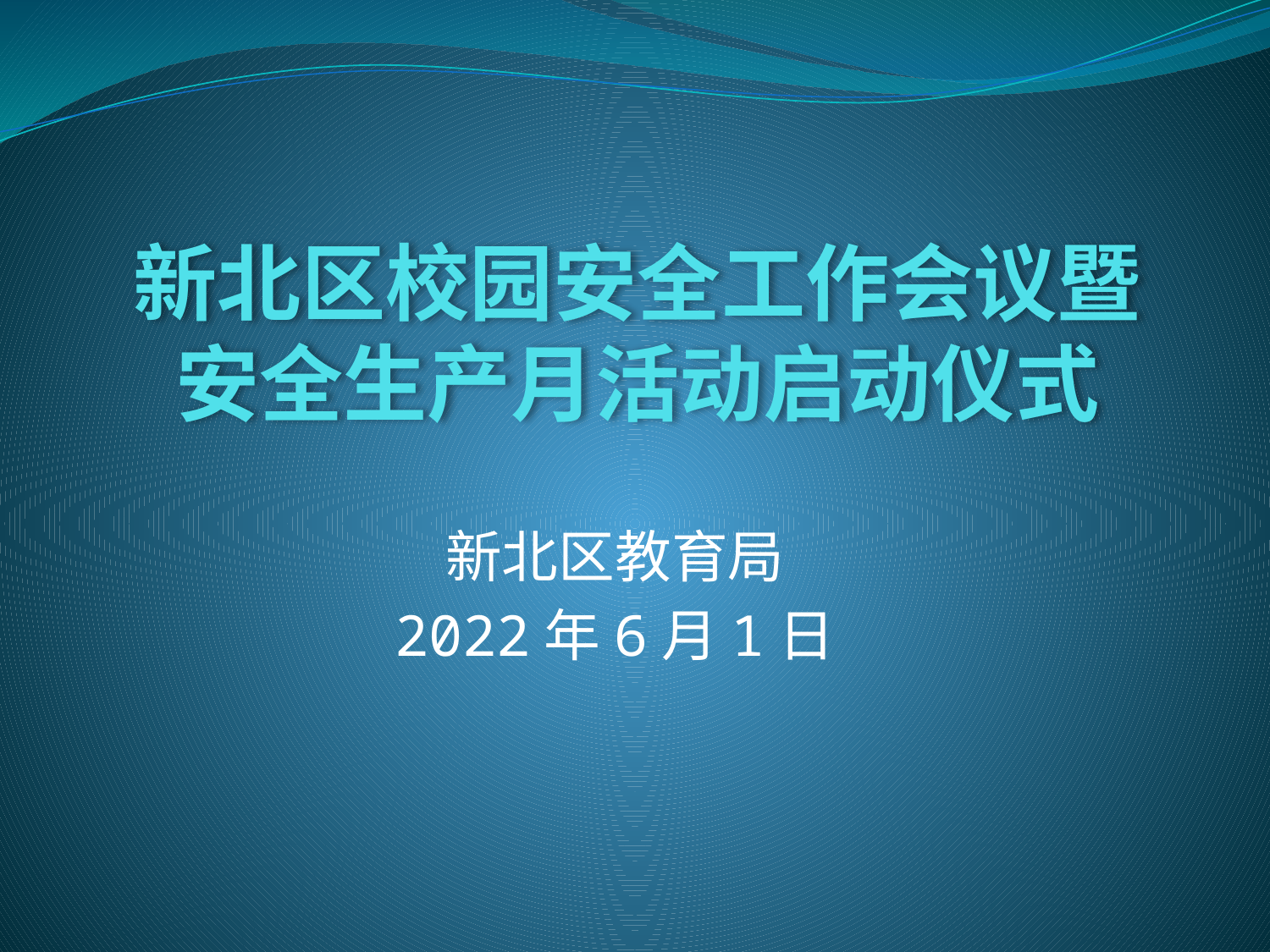

# 新北区校园安全工作会议暨安全生产月活动启动仪式

新北区教育局
2022年6月1日